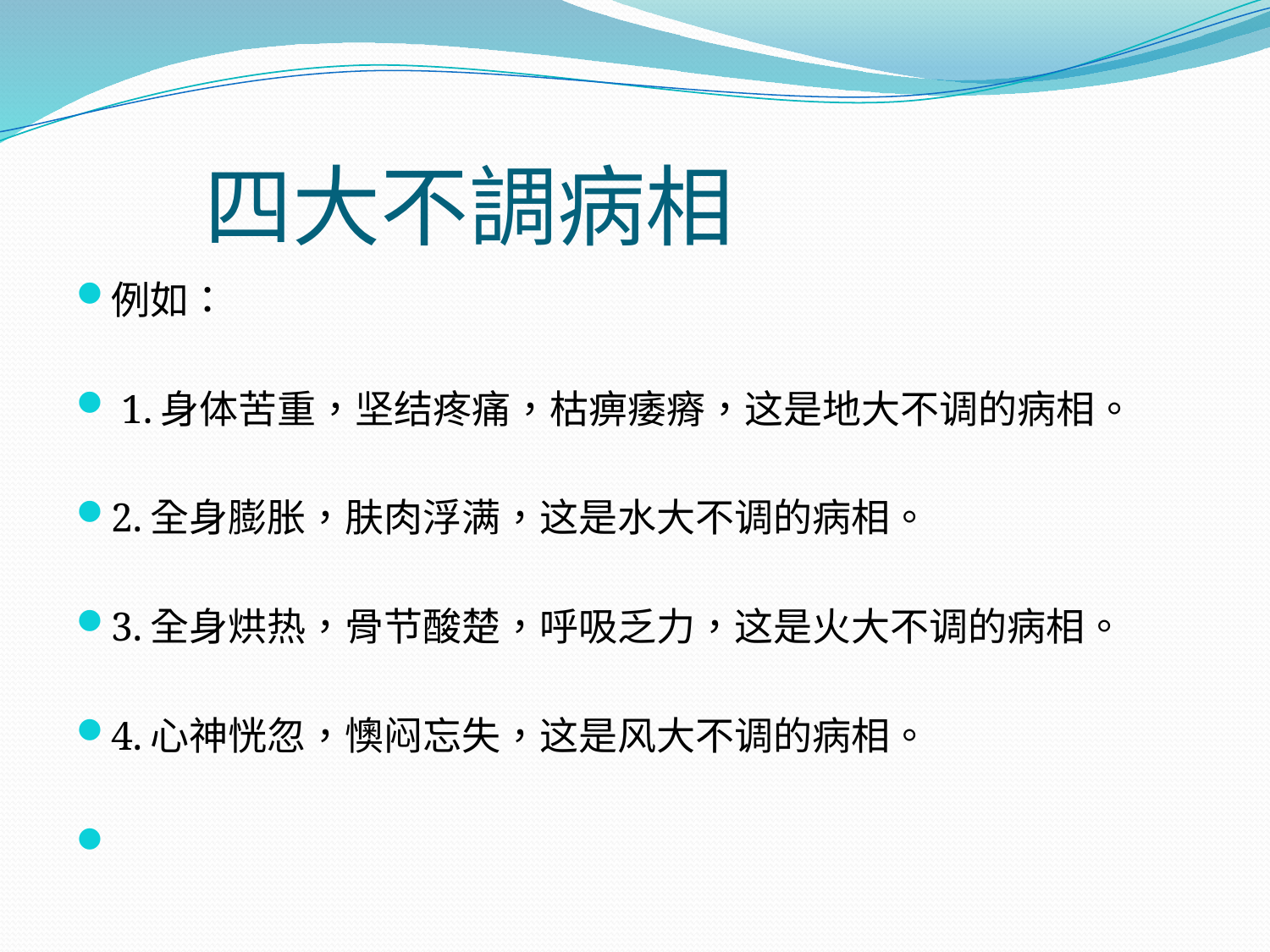

# 四大不調病相
例如：

 1.身体苦重，坚结疼痛，枯痹痿瘠，这是地大不调的病相。

2.全身膨胀，肤肉浮满，这是水大不调的病相。

3.全身烘热，骨节酸楚，呼吸乏力，这是火大不调的病相。

4.心神恍忽，懊闷忘失，这是风大不调的病相。